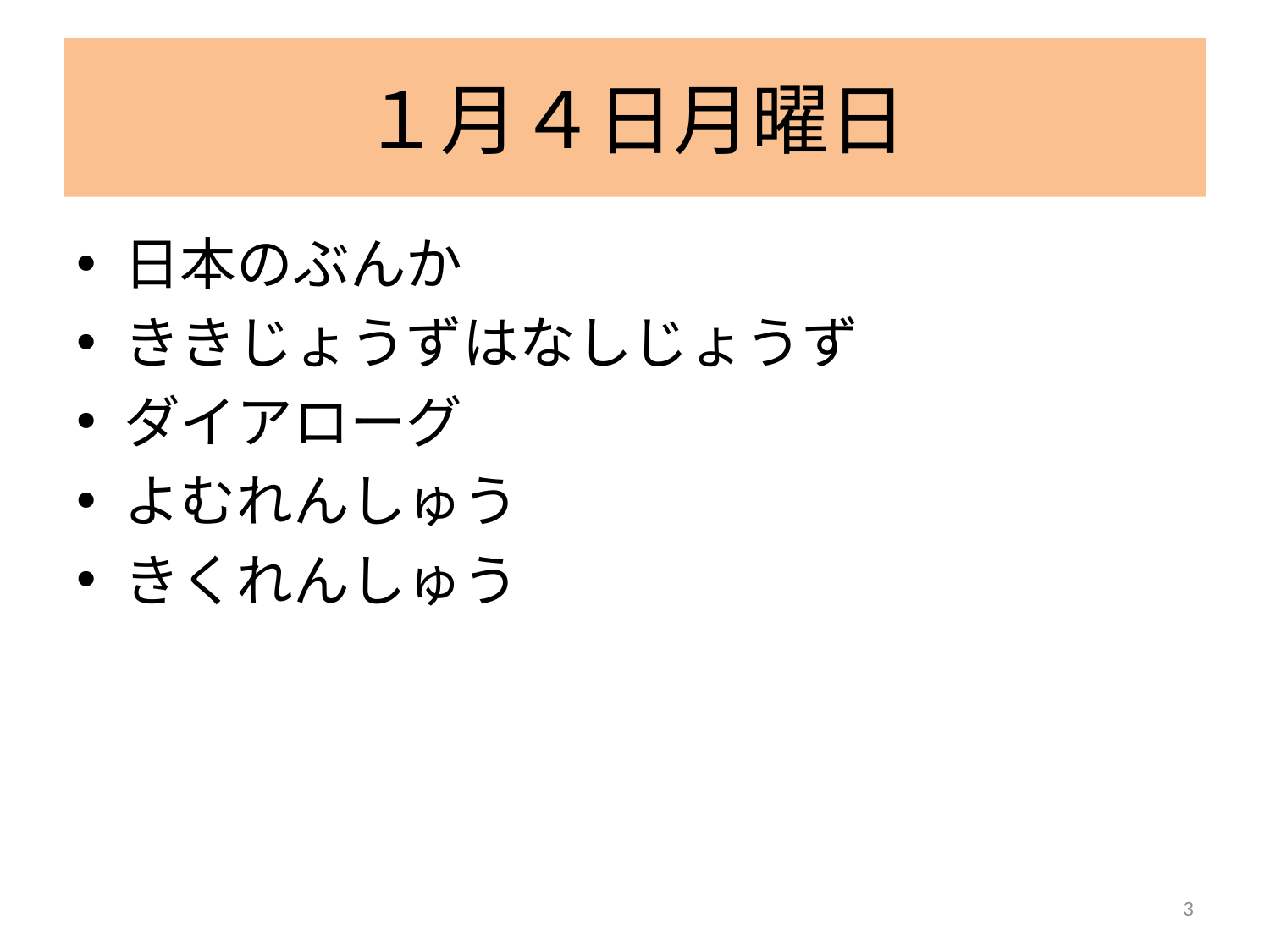

# １月４日月曜日
日本のぶんか
ききじょうずはなしじょうず
ダイアローグ
よむれんしゅう
きくれんしゅう
3